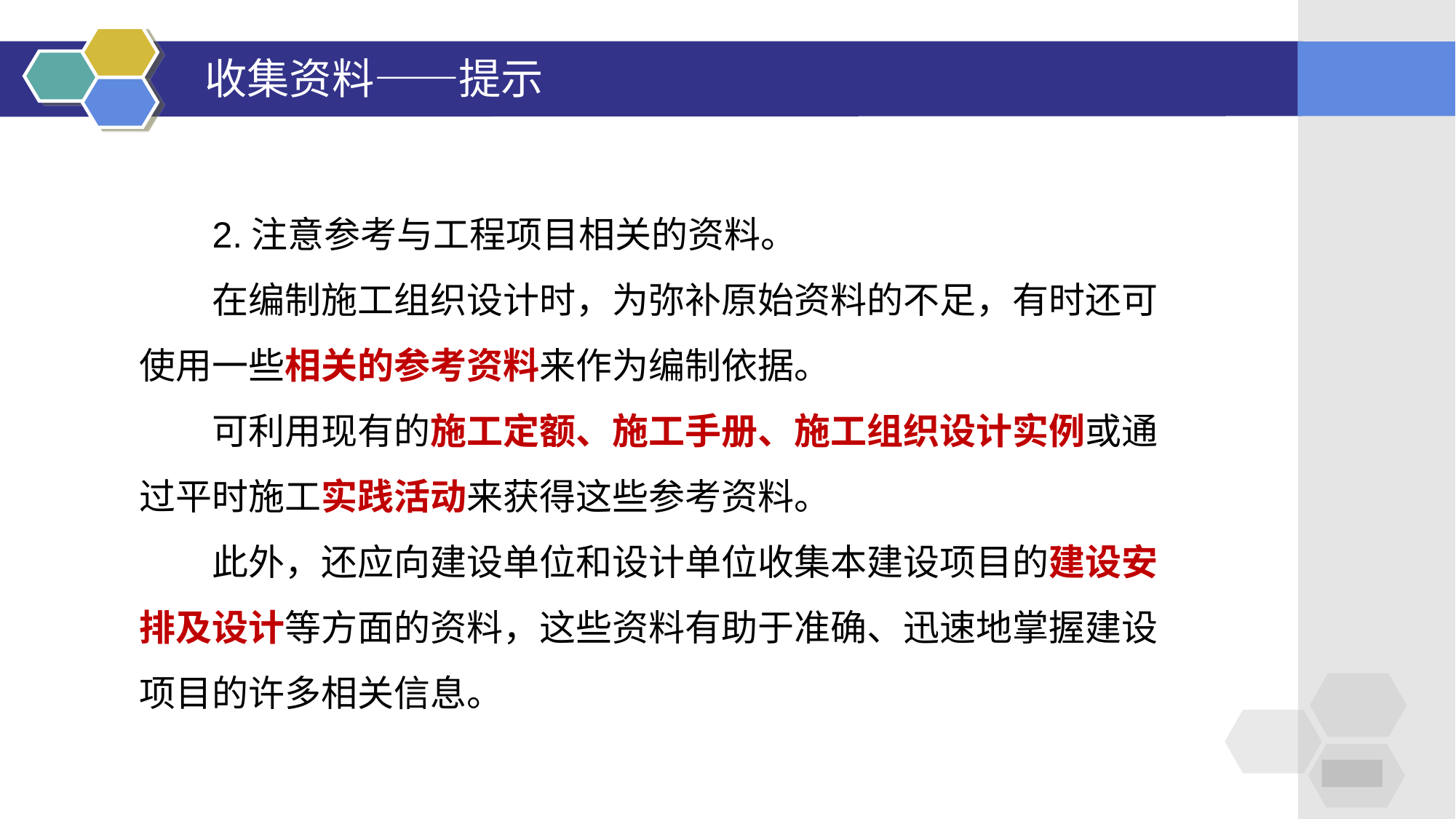

# 收集资料——提示
2.注意参考与工程项目相关的资料。
在编制施工组织设计时，为弥补原始资料的不足，有时还可使用一些相关的参考资料来作为编制依据。
可利用现有的施工定额、施工手册、施工组织设计实例或通过平时施工实践活动来获得这些参考资料。
此外，还应向建设单位和设计单位收集本建设项目的建设安排及设计等方面的资料，这些资料有助于准确、迅速地掌握建设项目的许多相关信息。

12